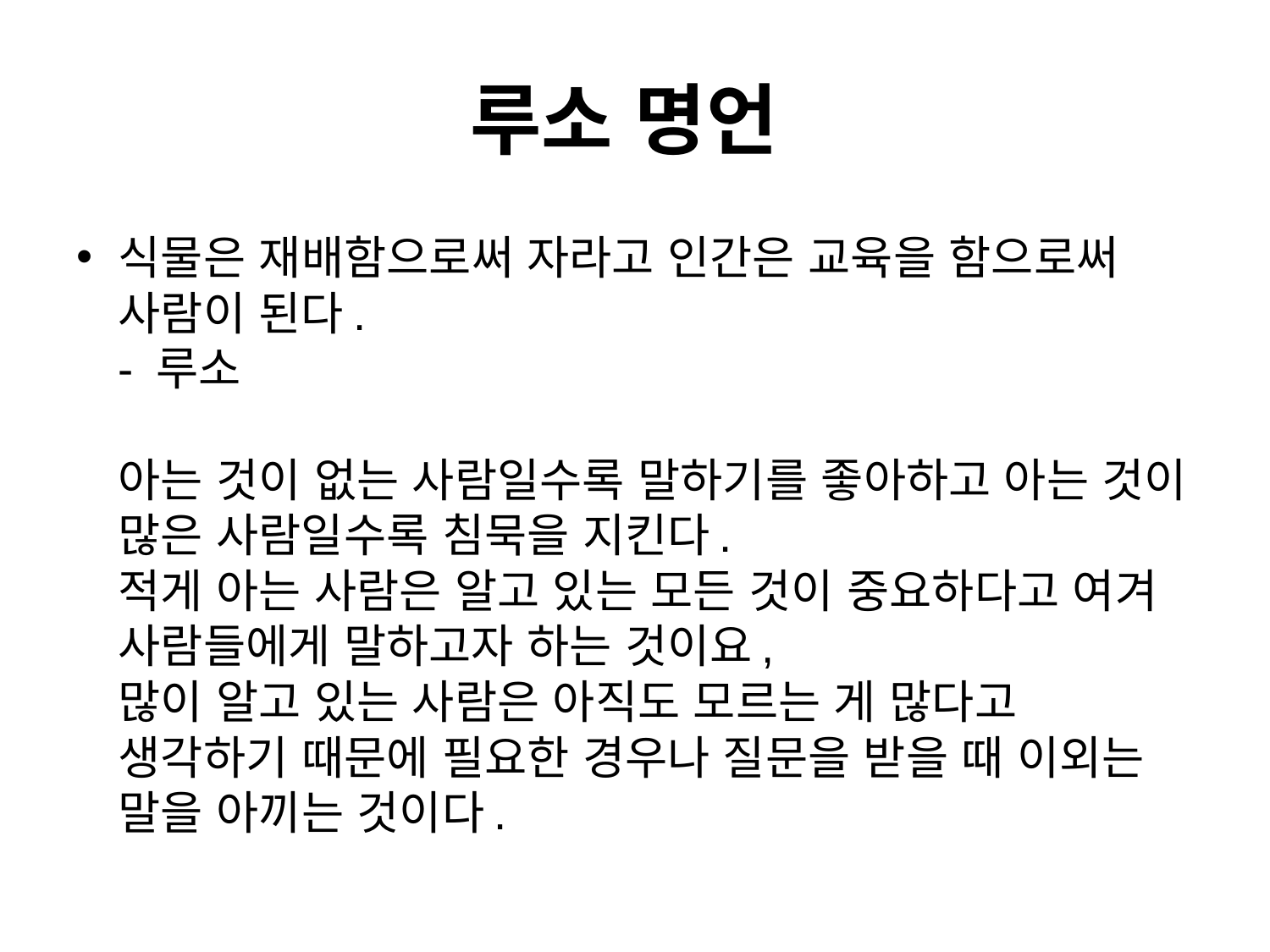

# 루소 명언
식물은 재배함으로써 자라고 인간은 교육을 함으로써 사람이 된다.
- 루소
아는 것이 없는 사람일수록 말하기를 좋아하고 아는 것이 많은 사람일수록 침묵을 지킨다.
적게 아는 사람은 알고 있는 모든 것이 중요하다고 여겨 사람들에게 말하고자 하는 것이요,
많이 알고 있는 사람은 아직도 모르는 게 많다고 생각하기 때문에 필요한 경우나 질문을 받을 때 이외는 말을 아끼는 것이다.